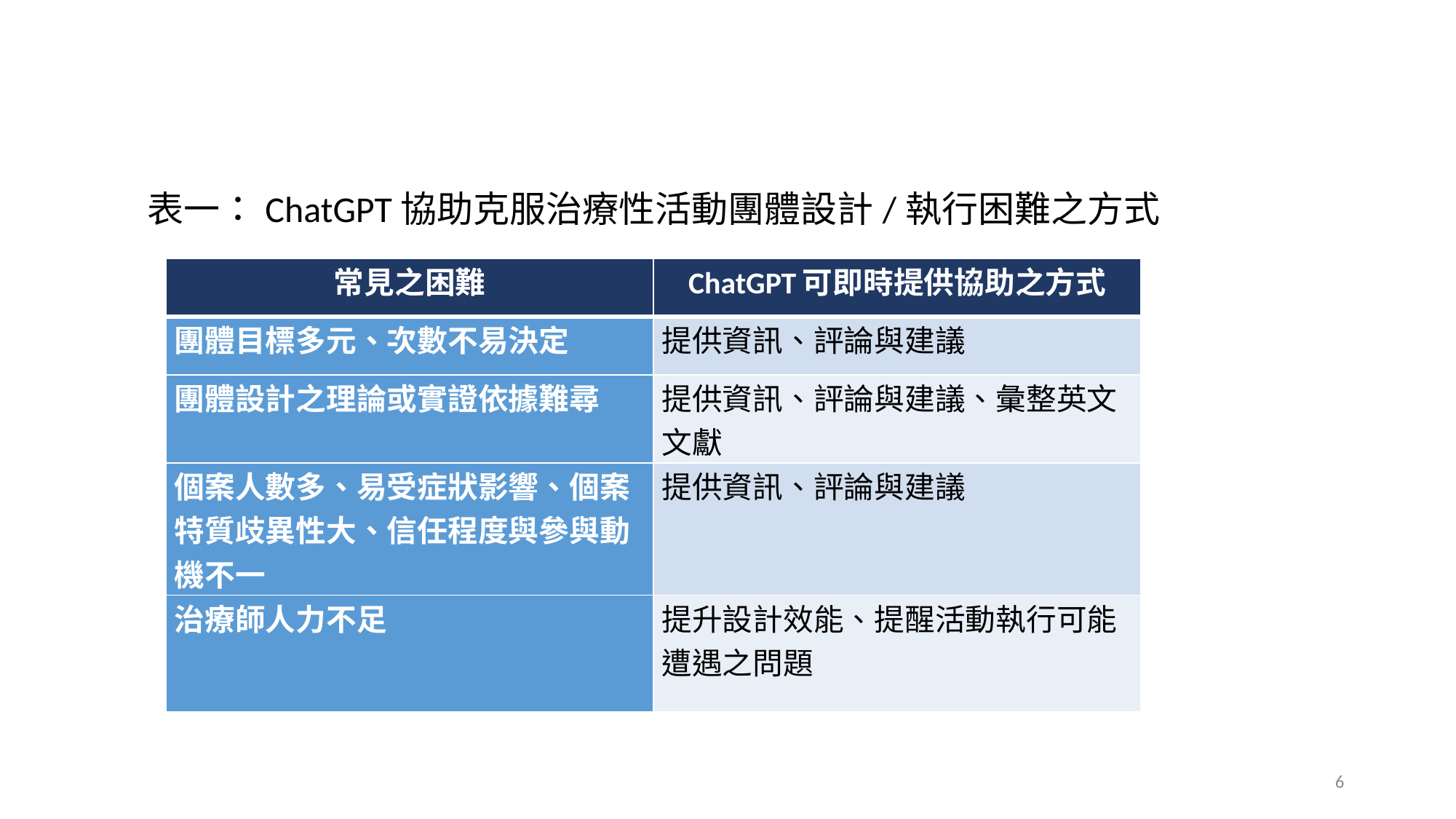

表一：ChatGPT協助克服治療性活動團體設計/執行困難之方式
| 常見之困難 | ChatGPT可即時提供協助之方式 |
| --- | --- |
| 團體目標多元、次數不易決定 | 提供資訊、評論與建議 |
| 團體設計之理論或實證依據難尋 | 提供資訊、評論與建議、彙整英文文獻 |
| 個案人數多、易受症狀影響、個案特質歧異性大、信任程度與參與動機不一 | 提供資訊、評論與建議 |
| 治療師人力不足 | 提升設計效能、提醒活動執行可能遭遇之問題 |
6